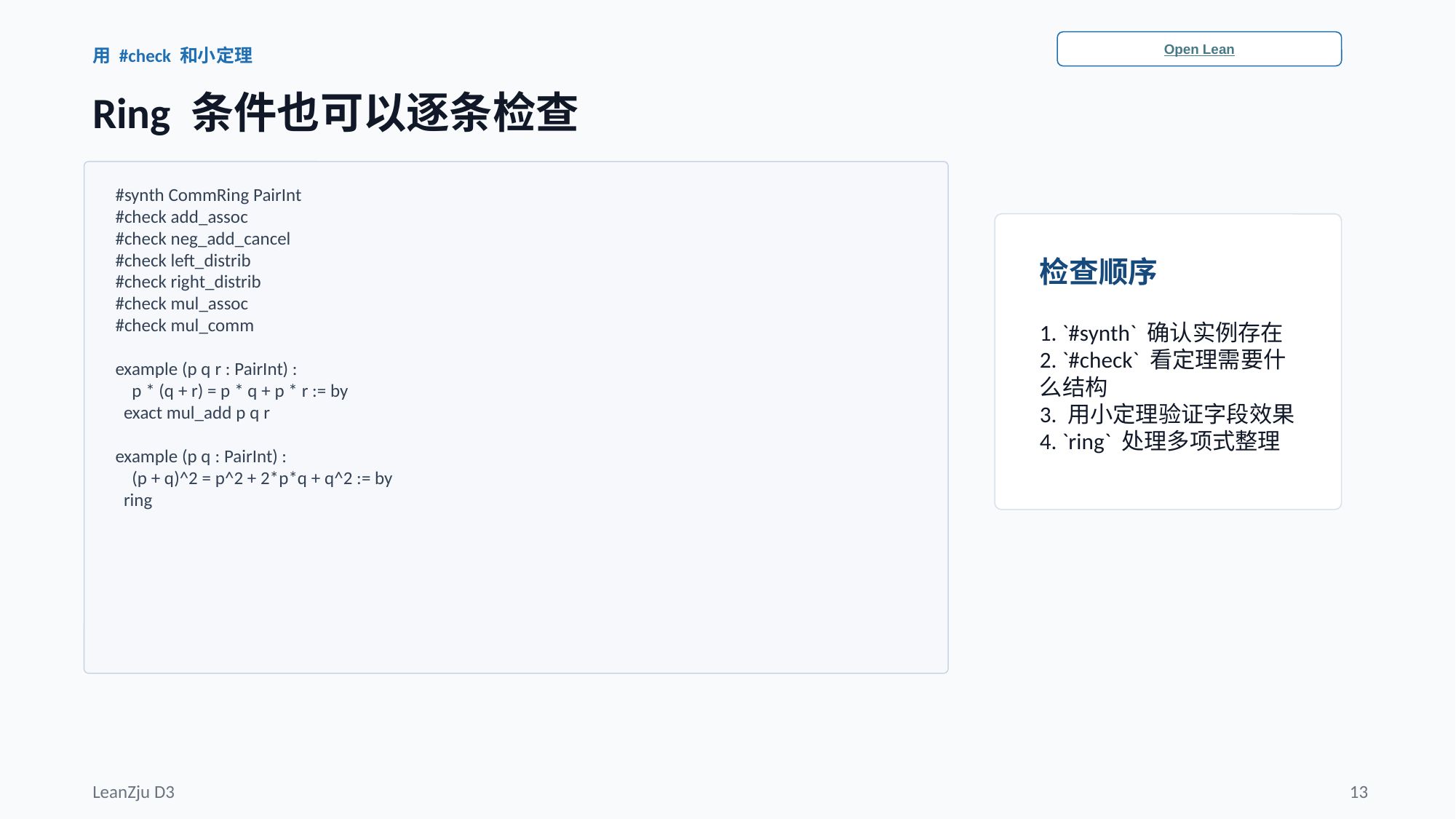

Open Lean
用 #check 和小定理
Ring 条件也可以逐条检查

#synth CommRing PairInt
#check add_assoc
#check neg_add_cancel
#check left_distrib
#check right_distrib
#check mul_assoc
#check mul_comm

example (p q r : PairInt) :
    p * (q + r) = p * q + p * r := by
  exact mul_add p q r

example (p q : PairInt) :
    (p + q)^2 = p^2 + 2*p*q + q^2 := by
  ring

检查顺序
1. `#synth` 确认实例存在
2. `#check` 看定理需要什么结构
3. 用小定理验证字段效果
4. `ring` 处理多项式整理
LeanZju D3
13